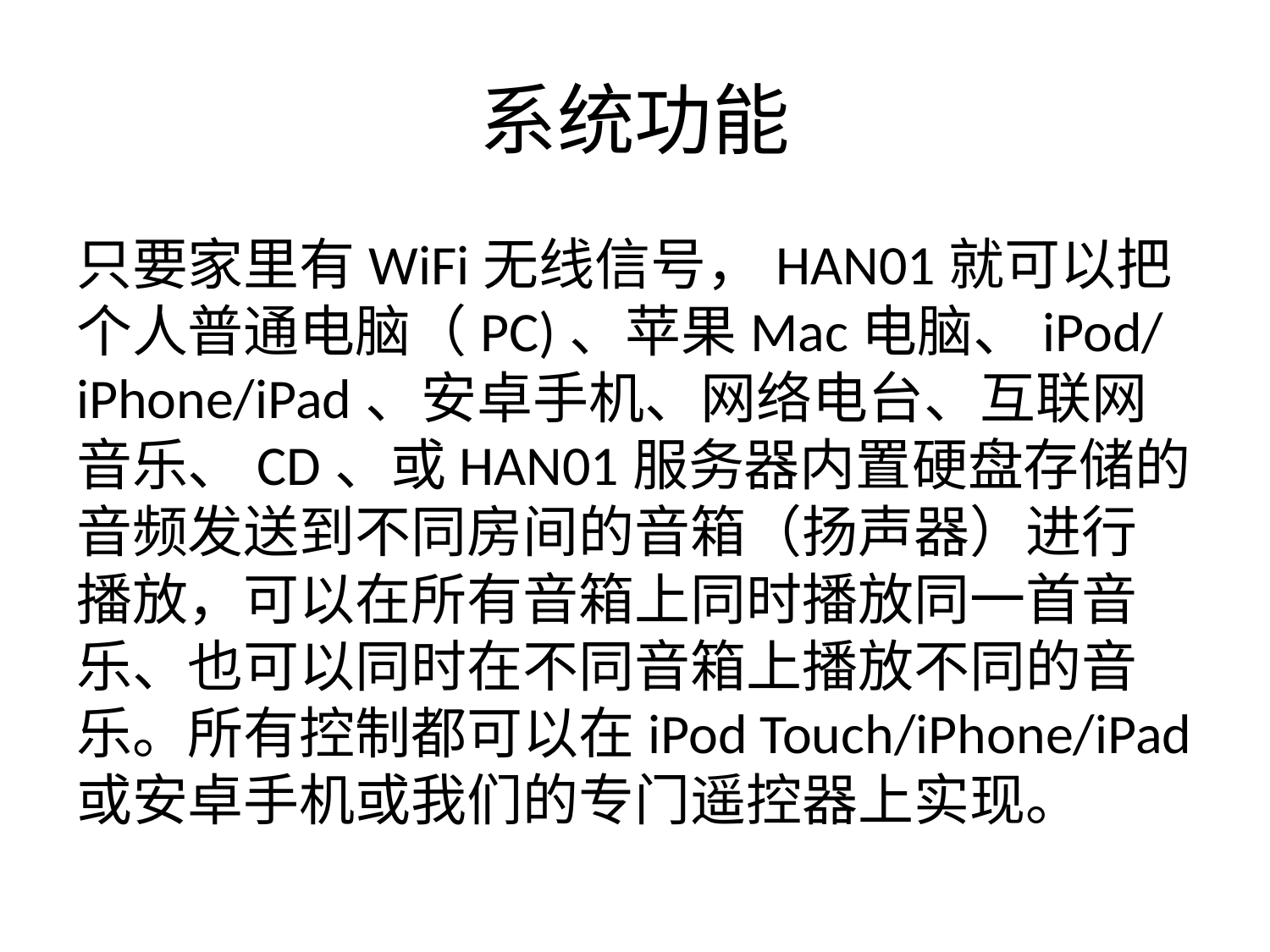

# 系统功能
只要家里有WiFi无线信号，HAN01就可以把个人普通电脑（PC)、苹果Mac电脑、iPod/iPhone/iPad、安卓手机、网络电台、互联网音乐、CD、或HAN01服务器内置硬盘存储的音频发送到不同房间的音箱（扬声器）进行播放，可以在所有音箱上同时播放同一首音乐、也可以同时在不同音箱上播放不同的音乐。所有控制都可以在iPod Touch/iPhone/iPad或安卓手机或我们的专门遥控器上实现。